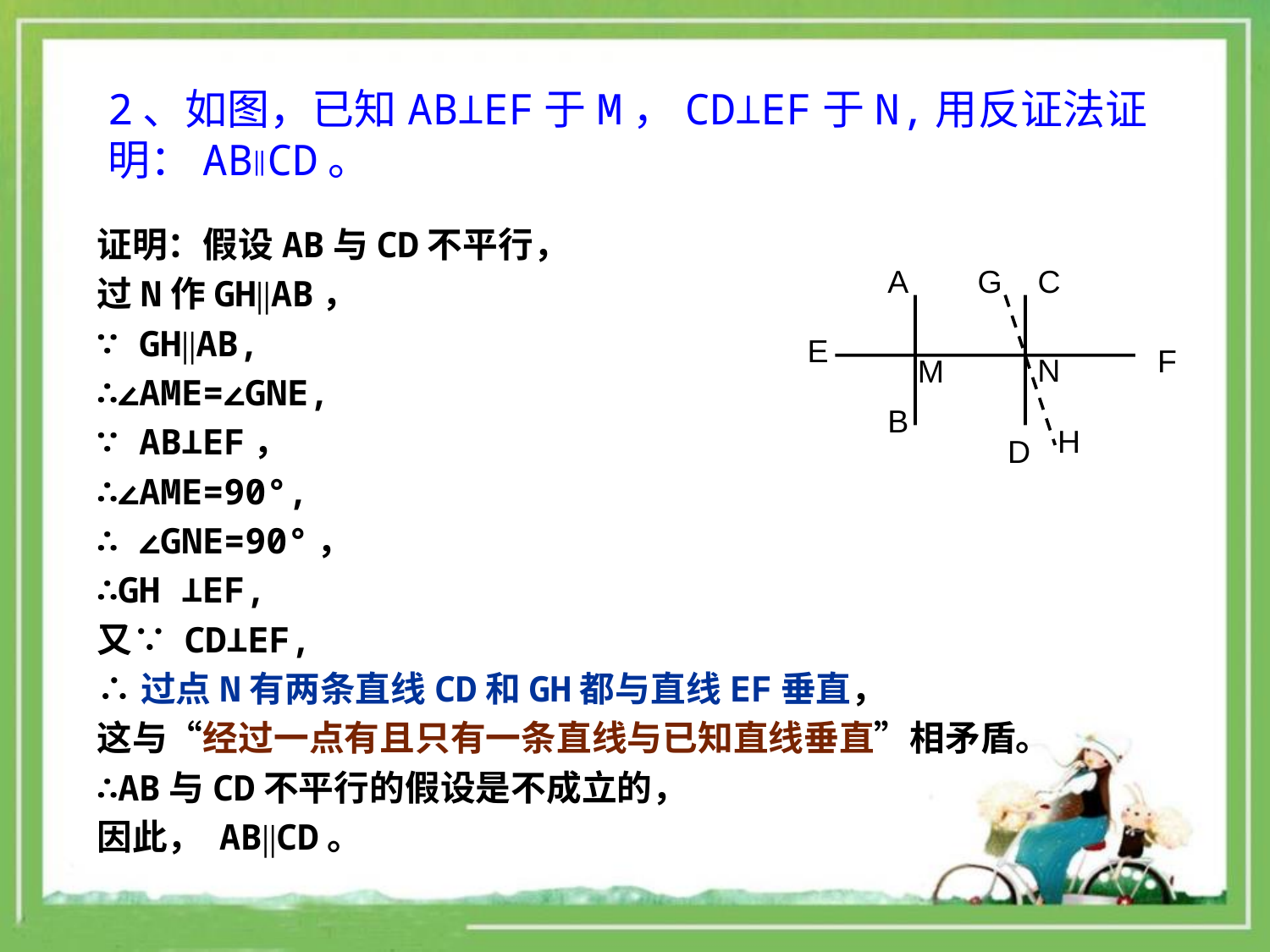

2、如图，已知AB⊥EF于M，CD⊥EF于N,用反证法证明：AB∥CD。
证明：假设AB与CD不平行，
过N作GH∥AB，
∵ GH∥AB,
∴∠AME=∠GNE,
∵ AB⊥EF，
∴∠AME=90°,
∴ ∠GNE=90°，
∴GH ⊥EF,
又∵ CD⊥EF,
∴过点N有两条直线CD和GH都与直线EF垂直，
这与“经过一点有且只有一条直线与已知直线垂直”相矛盾。
∴AB与CD不平行的假设是不成立的，
因此， AB∥CD。
A
G
C

E
F
N
M

B
H
D